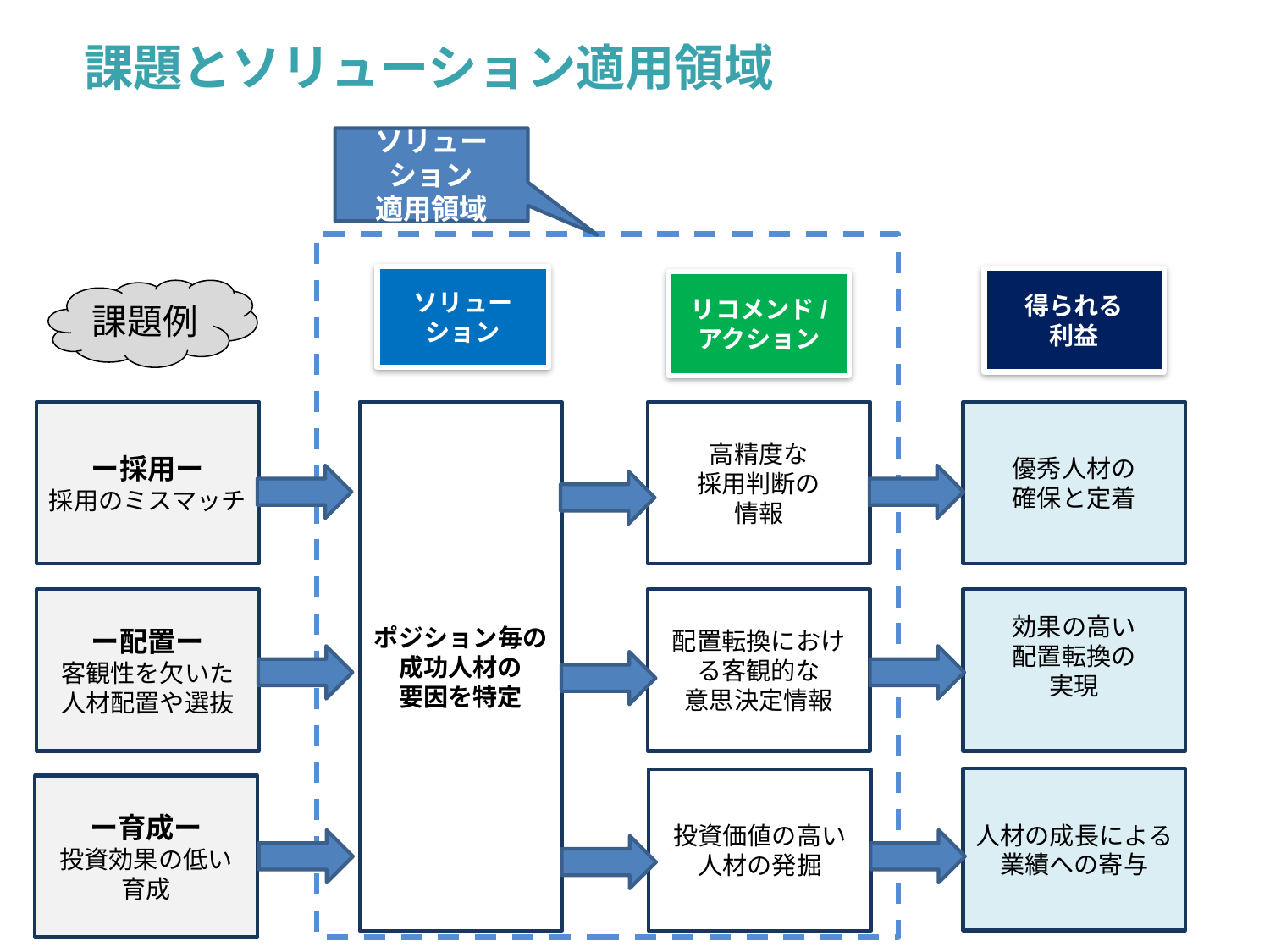

課題とソリューション適用領域
ソリューション
適用領域

ソリューション
得られる
利益
リコメンド/
アクション
課題例
ー採用ー
採用のミスマッチ
ポジション毎の
成功人材の
要因を特定
高精度な
採用判断の
情報
優秀人材の
確保と定着

ー配置ー
客観性を欠いた
人材配置や選抜
配置転換における客観的な
意思決定情報
効果の高い
配置転換の
実現

人材の成長による
業績への寄与
投資価値の高い
人材の発掘
ー育成ー
投資効果の低い
育成